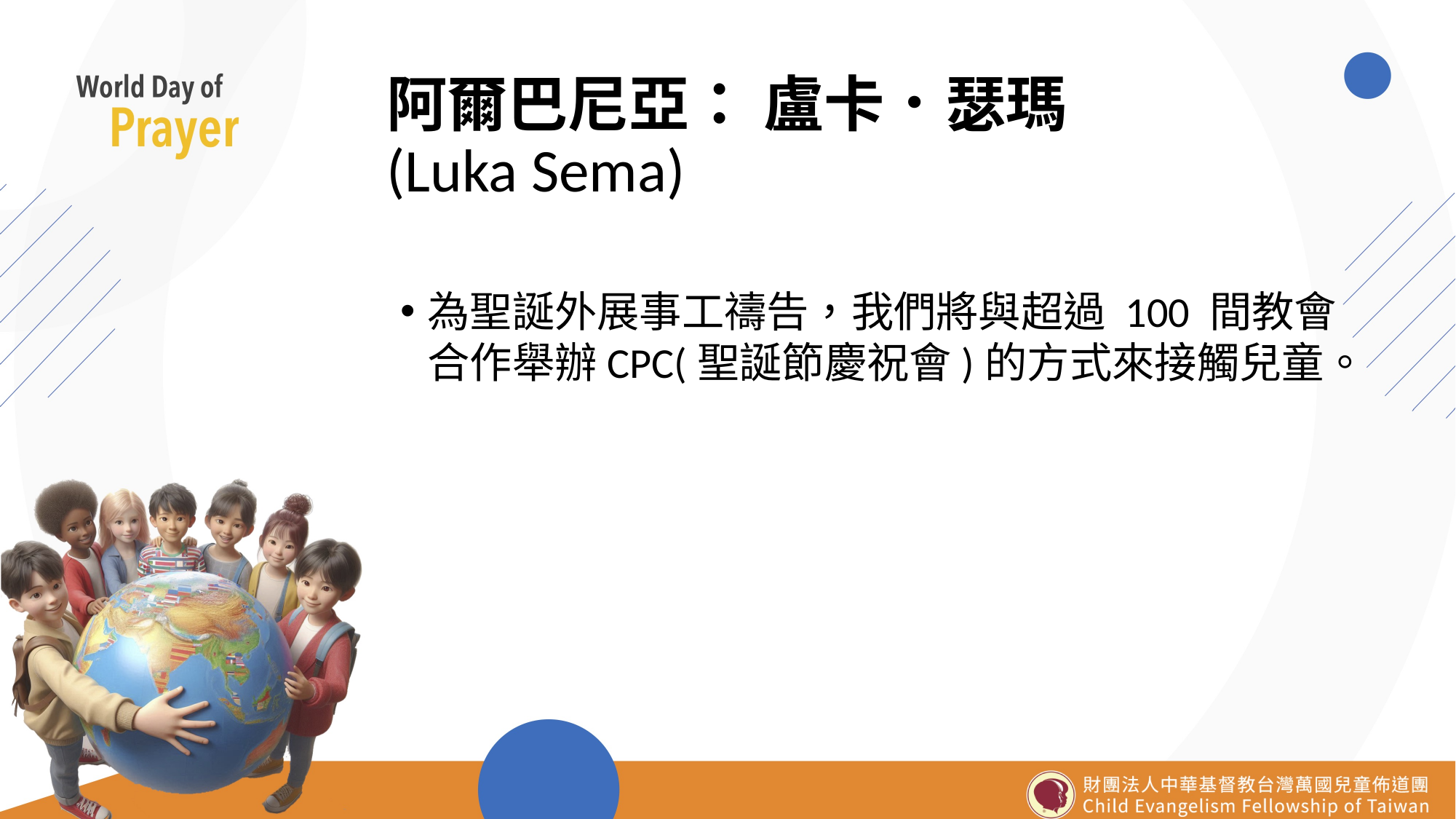

# 阿爾巴尼亞： 盧卡．瑟瑪 (Luka Sema)
為聖誕外展事工禱告，我們將與超過 100 間教會合作舉辦CPC(聖誕節慶祝會)的方式來接觸兒童。